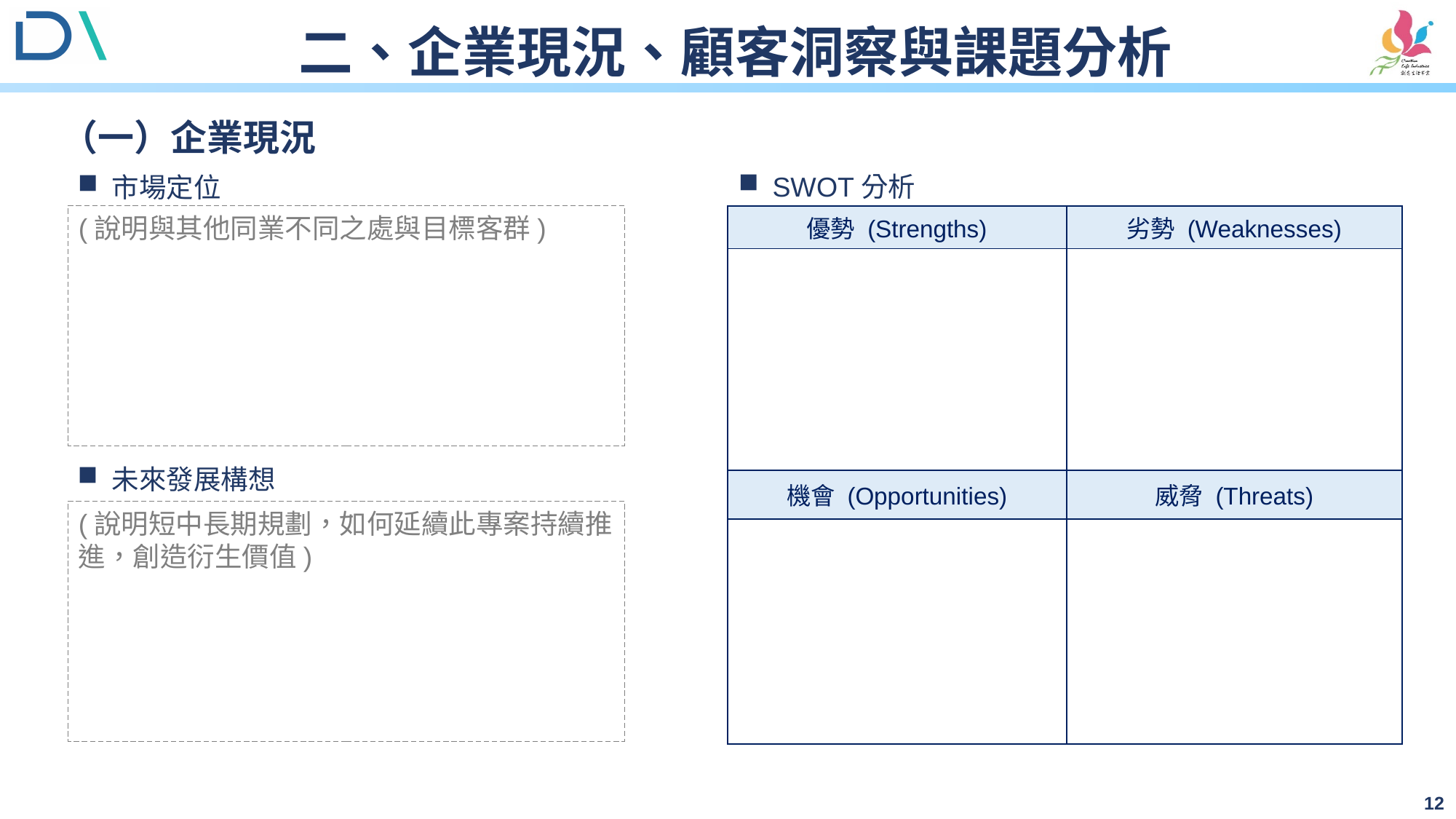

# 二、企業現況、顧客洞察與課題分析

（一）企業現況
SWOT分析
市場定位
(說明與其他同業不同之處與目標客群)

| 優勢 (Strengths) | 劣勢 (Weaknesses) |
| --- | --- |
|  |  |
| 機會 (Opportunities) | 威脅 (Threats) |
|  |  |
未來發展構想
(說明短中長期規劃，如何延續此專案持續推進，創造衍生價值)

12